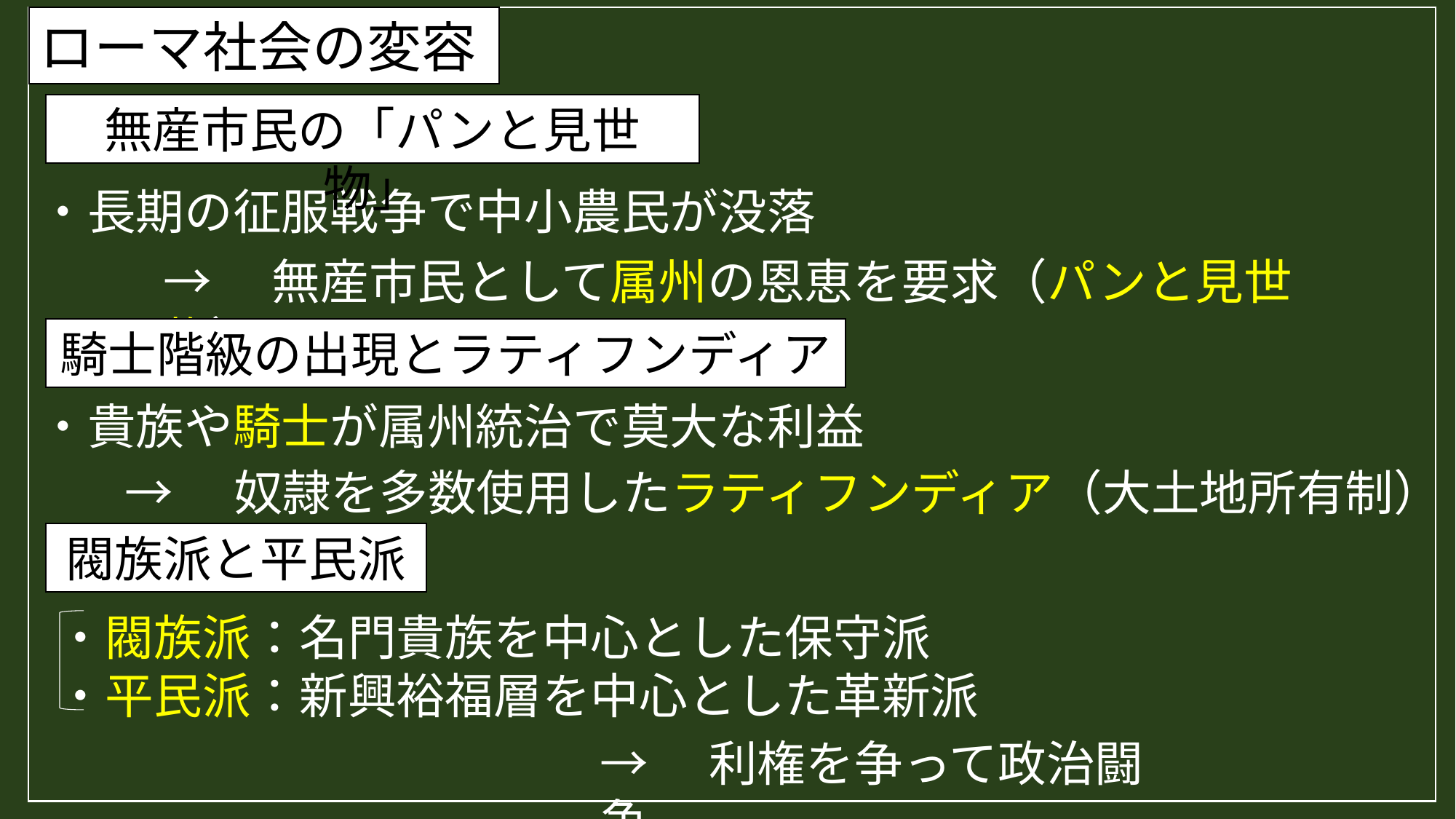

ローマ社会の変容
無産市民の「パンと見世物」
・長期の征服戦争で中小農民が没落
→　無産市民として属州の恩恵を要求（パンと見世物）
騎士階級の出現とラティフンディア
・貴族や騎士が属州統治で莫大な利益
→　奴隷を多数使用したラティフンディア（大土地所有制）
閥族派と平民派
・閥族派：名門貴族を中心とした保守派

・平民派：新興裕福層を中心とした革新派
→　利権を争って政治闘争